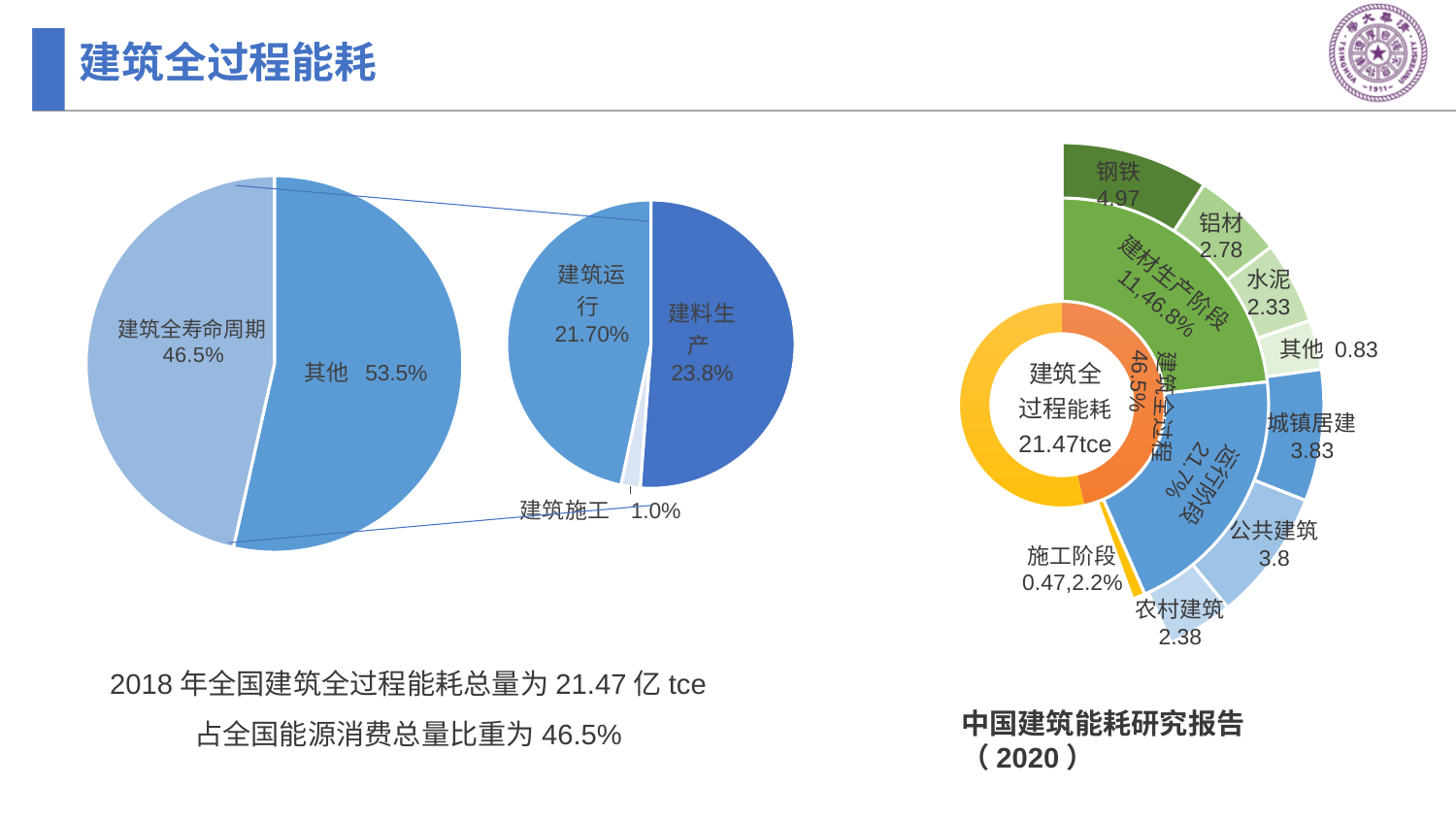

建筑全过程能耗

### Chart

| Category | 销售额 |
|---|---|
| 第一季度 | 0.09 |
| 第二季度 | 0.055 |
| 第三季度 | 0.05 |
| 第四季度 | 0.03 |
| 55 | 0.08 |
| 5 | 0.08 |
| 5 | 0.04 |
| 5 | 0.56 |

### Chart

| Category | 销售额 |
|---|---|
| 第一季度 | 0.535 |
| 第二季度 | 0.465 |
钢铁
4.97

### Chart

| Category | 销售额 |
|---|---|
| 第一季度 | 0.238 |
| 第二季度 | 0.01 |
| 第三季度 | 0.217 |

### Chart

| Category | 销售额 |
|---|---|
| 第一季度 | 0.23 |
| 第二季度 | 0.2 |
| 第二季度 | 0.01 |
| 第三季度 | 0.55 |
铝材
2.78

### Chart

| Category | 销售额 |
|---|---|
| 第一季度 | 0.465 |
| 第二季度 | 0.535 |
水泥
2.33
建材生产阶段
11,46.8%
其他 0.83
建筑全
过程能耗
21.47tce
建筑全过程
46.5%
城镇居建
3.83
运行阶段
21.7%
公共建筑
3.8
施工阶段
0.47,2.2%
农村建筑
2.38
2018年全国建筑全过程能耗总量为21.47亿tce
占全国能源消费总量比重为46.5%
中国建筑能耗研究报告（2020）